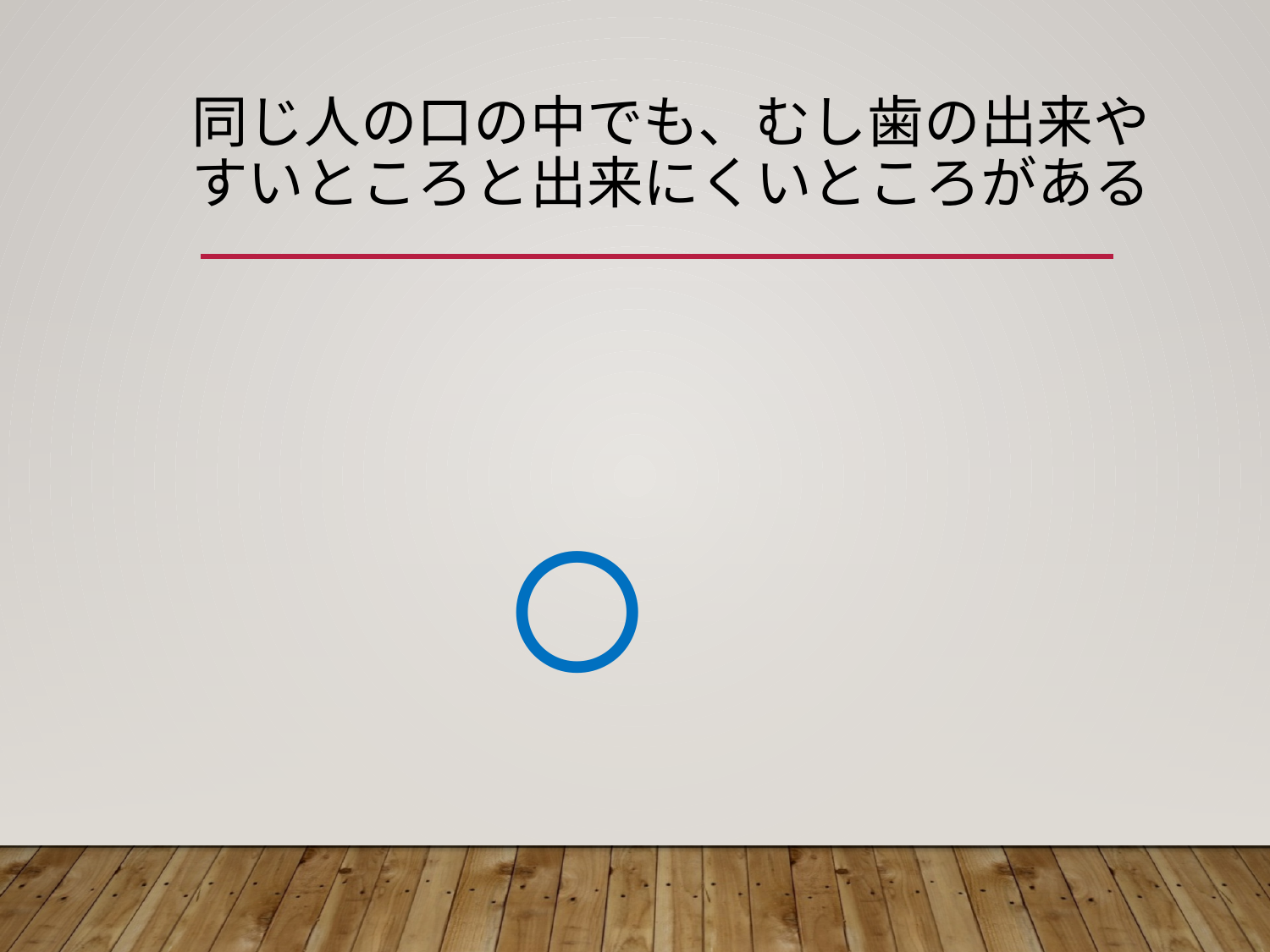

# 同じ人の口の中でも、むし歯の出来やすいところと出来にくいところがある
○